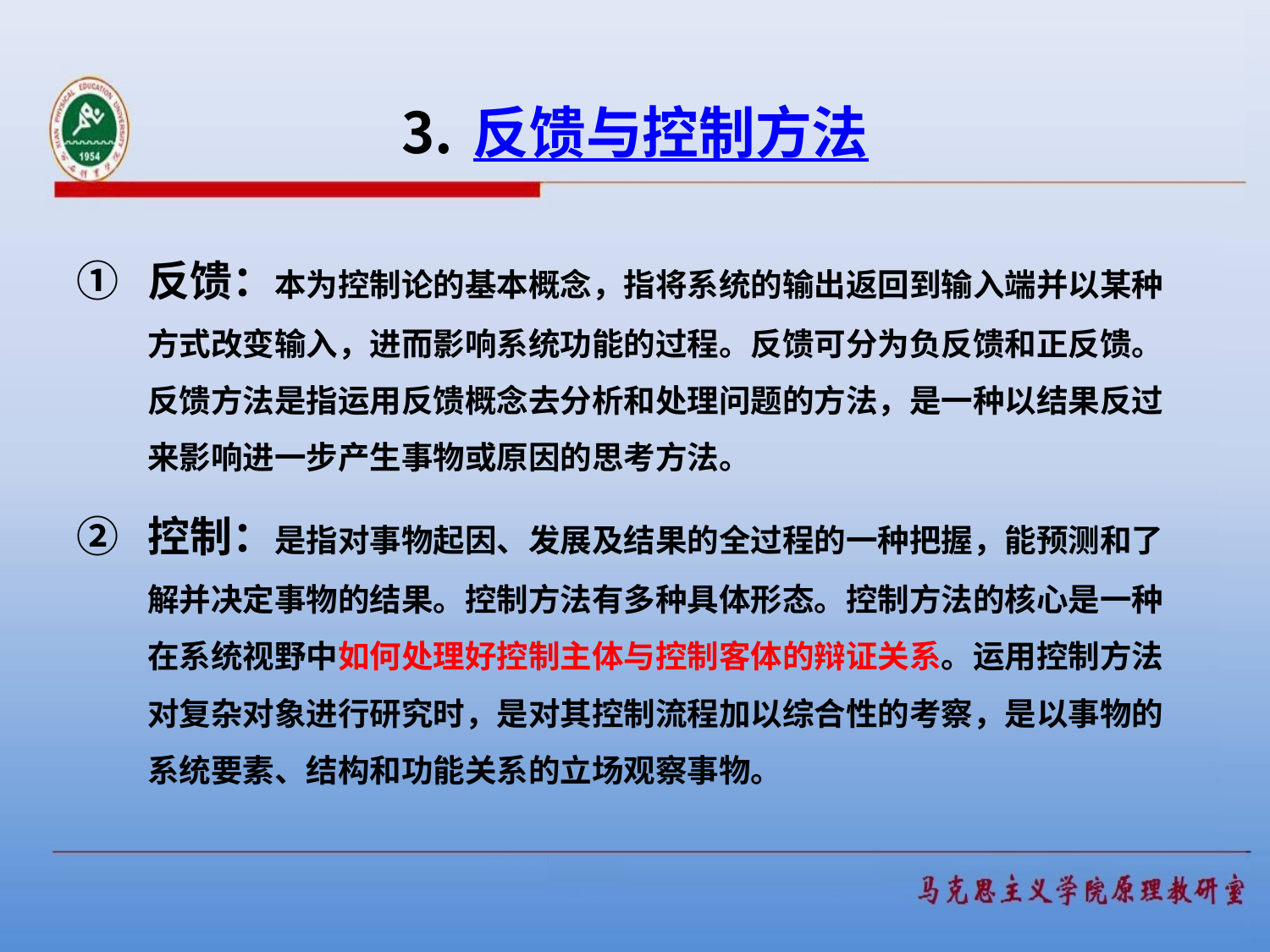

# 反馈与控制方法
反馈：本为控制论的基本概念，指将系统的输出返回到输入端并以某种方式改变输入，进而影响系统功能的过程。反馈可分为负反馈和正反馈。反馈方法是指运用反馈概念去分析和处理问题的方法，是一种以结果反过来影响进一步产生事物或原因的思考方法。
控制：是指对事物起因、发展及结果的全过程的一种把握，能预测和了解并决定事物的结果。控制方法有多种具体形态。控制方法的核心是一种在系统视野中如何处理好控制主体与控制客体的辩证关系。运用控制方法对复杂对象进行研究时，是对其控制流程加以综合性的考察，是以事物的系统要素、结构和功能关系的立场观察事物。